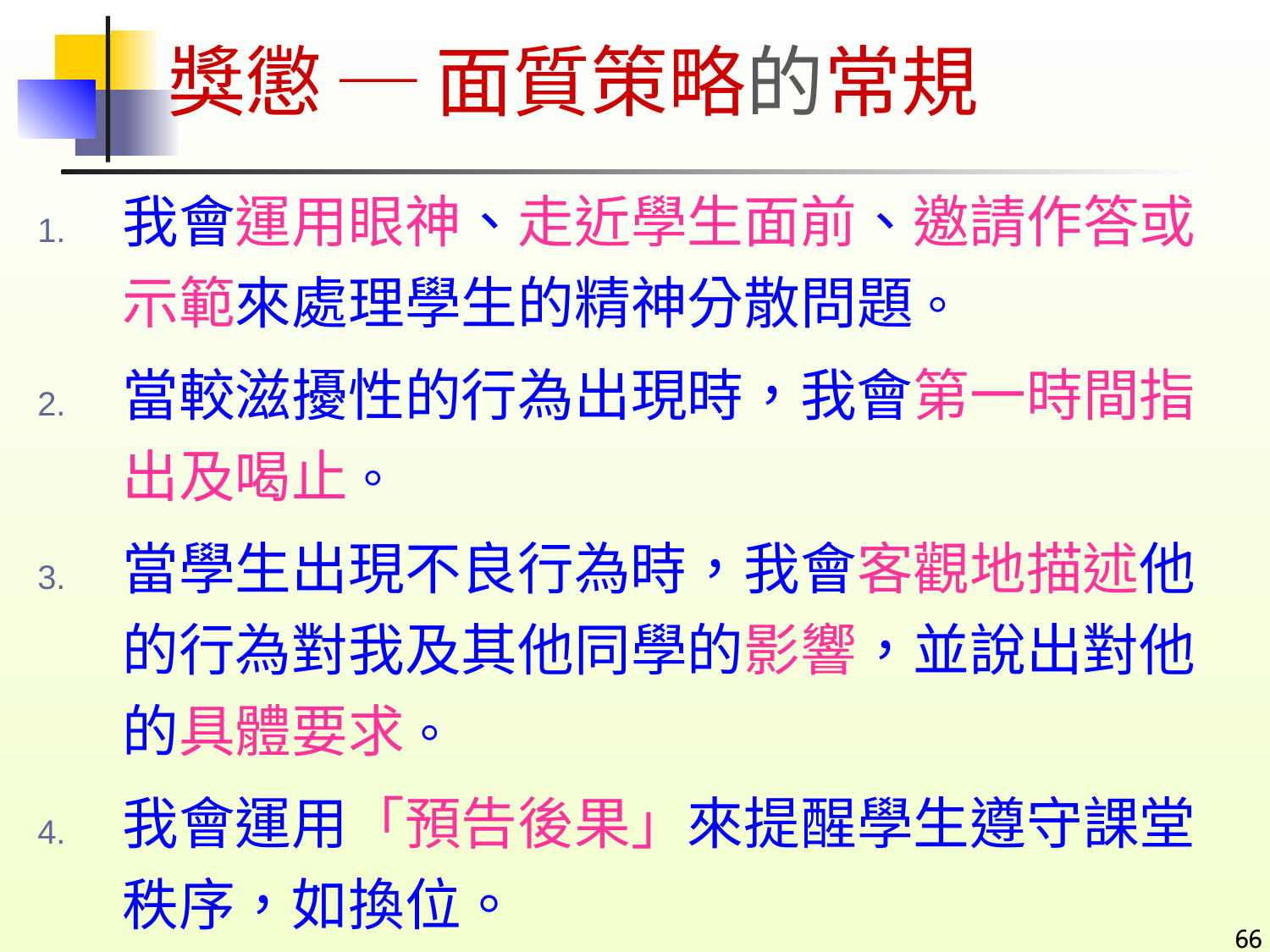

# 獎懲 ─ 面質策略的常規
我會運用眼神、走近學生面前、邀請作答或示範來處理學生的精神分散問題。
當較滋擾性的行為出現時，我會第一時間指出及喝止。
當學生出現不良行為時，我會客觀地描述他的行為對我及其他同學的影響，並說出對他的具體要求。
我會運用「預告後果」來提醒學生遵守課堂秩序，如換位。
66